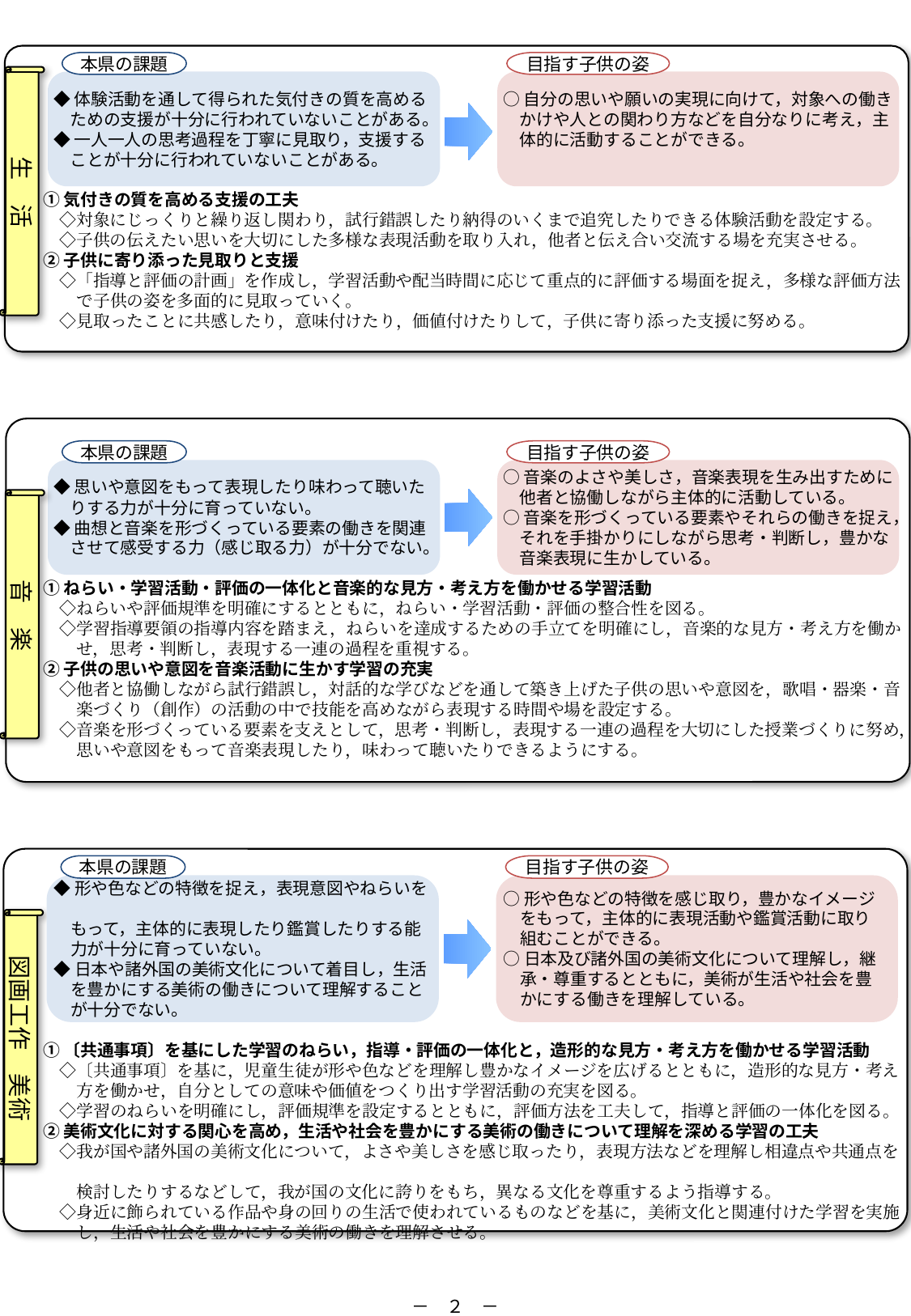

本県の課題
目指す子供の姿
生　活
◆体験活動を通して得られた気付きの質を高める
　ための支援が十分に行われていないことがある。
◆一人一人の思考過程を丁寧に見取り，支援する
　ことが十分に行われていないことがある。
○自分の思いや願いの実現に向けて，対象への働き
　かけや人との関わり方などを自分なりに考え，主
　体的に活動することができる。

①気付きの質を高める支援の工夫
　◇対象にじっくりと繰り返し関わり，試行錯誤したり納得のいくまで追究したりできる体験活動を設定する。
　◇子供の伝えたい思いを大切にした多様な表現活動を取り入れ，他者と伝え合い交流する場を充実させる。
②子供に寄り添った見取りと支援
　◇「指導と評価の計画」を作成し，学習活動や配当時間に応じて重点的に評価する場面を捉え，多様な評価方法
　　で子供の姿を多面的に見取っていく。
　◇見取ったことに共感したり，意味付けたり，価値付けたりして，子供に寄り添った支援に努める。

本県の課題
目指す子供の姿
◆思いや意図をもって表現したり味わって聴いた
　りする力が十分に育っていない。
◆曲想と音楽を形づくっている要素の働きを関連
　させて感受する力（感じ取る力）が十分でない。
○音楽のよさや美しさ，音楽表現を生み出すために
　他者と協働しながら主体的に活動している。
○音楽を形づくっている要素やそれらの働きを捉え，
　それを手掛かりにしながら思考・判断し，豊かな
　音楽表現に生かしている。

音　楽
①ねらい・学習活動・評価の一体化と音楽的な見方・考え方を働かせる学習活動
　◇ねらいや評価規準を明確にするとともに，ねらい・学習活動・評価の整合性を図る。
　◇学習指導要領の指導内容を踏まえ，ねらいを達成するための手立てを明確にし，音楽的な見方・考え方を働か
　　せ，思考・判断し，表現する一連の過程を重視する。
②子供の思いや意図を音楽活動に生かす学習の充実
　◇他者と協働しながら試行錯誤し，対話的な学びなどを通して築き上げた子供の思いや意図を，歌唱・器楽・音
　　楽づくり（創作）の活動の中で技能を高めながら表現する時間や場を設定する。
　◇音楽を形づくっている要素を支えとして，思考・判断し，表現する一連の過程を大切にした授業づくりに努め，
　　思いや意図をもって音楽表現したり，味わって聴いたりできるようにする。

本県の課題
目指す子供の姿
◆形や色などの特徴を捉え，表現意図やねらいを
　もって，主体的に表現したり鑑賞したりする能
　力が十分に育っていない。
◆日本や諸外国の美術文化について着目し，生活
　を豊かにする美術の働きについて理解すること
　が十分でない。
○形や色などの特徴を感じ取り，豊かなイメージ
　をもって，主体的に表現活動や鑑賞活動に取り
　組むことができる。
○日本及び諸外国の美術文化について理解し，継
　承・尊重するとともに，美術が生活や社会を豊
　かにする働きを理解している。
図画工作　美術

①〔共通事項〕を基にした学習のねらい，指導・評価の一体化と，造形的な見方・考え方を働かせる学習活動
　◇〔共通事項〕を基に，児童生徒が形や色などを理解し豊かなイメージを広げるとともに，造形的な見方・考え
　　方を働かせ，自分としての意味や価値をつくり出す学習活動の充実を図る。
　◇学習のねらいを明確にし，評価規準を設定するとともに，評価方法を工夫して，指導と評価の一体化を図る。
②美術文化に対する関心を高め，生活や社会を豊かにする美術の働きについて理解を深める学習の工夫
　◇我が国や諸外国の美術文化について，よさや美しさを感じ取ったり，表現方法などを理解し相違点や共通点を
　　検討したりするなどして，我が国の文化に誇りをもち，異なる文化を尊重するよう指導する。
　◇身近に飾られている作品や身の回りの生活で使われているものなどを基に，美術文化と関連付けた学習を実施
　　し，生活や社会を豊かにする美術の働きを理解させる。
－　２　－